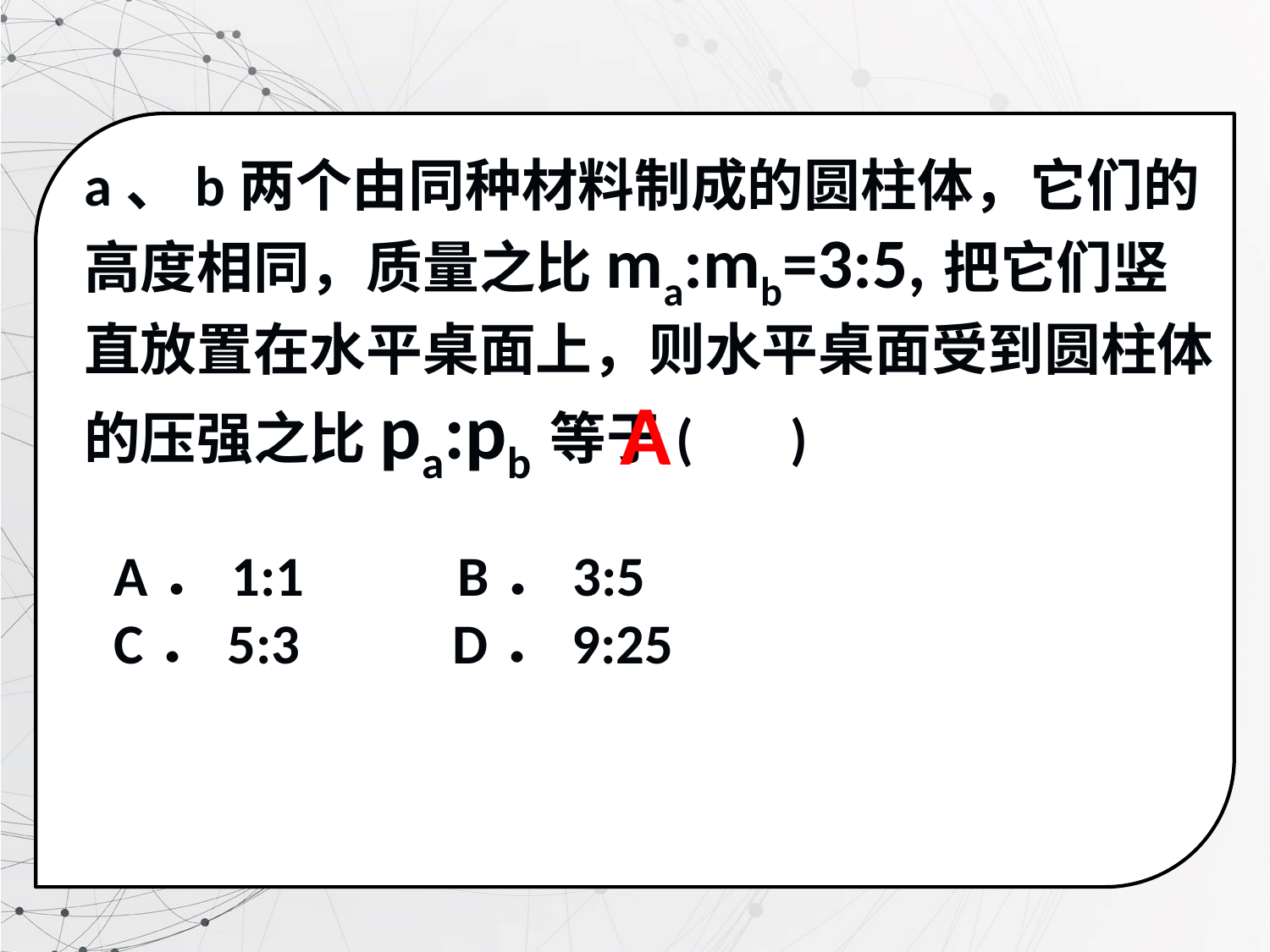

a、b两个由同种材料制成的圆柱体，它们的高度相同，质量之比ma:mb=3:5,把它们竖直放置在水平桌面上，则水平桌面受到圆柱体的压强之比pa:pb等于(　 )
A
A．1:1　　 B．3:5
C．5:3　　 D．9:25